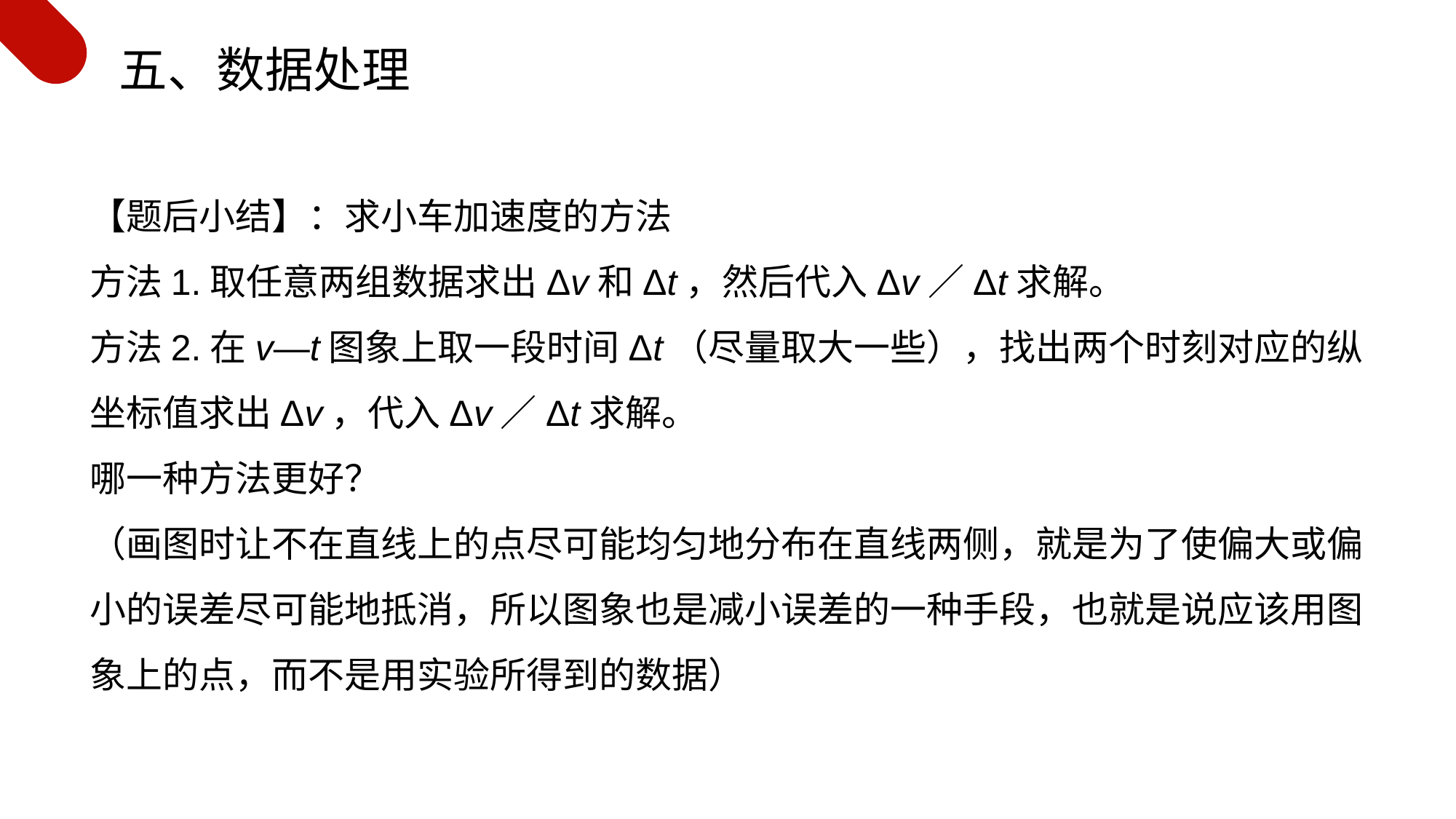

五、数据处理
【题后小结】：求小车加速度的方法
方法1.取任意两组数据求出Δv和Δt，然后代入Δv／Δt求解。
方法2.在v—t图象上取一段时间Δt（尽量取大一些），找出两个时刻对应的纵坐标值求出Δv，代入Δv／Δt求解。
哪一种方法更好？
（画图时让不在直线上的点尽可能均匀地分布在直线两侧，就是为了使偏大或偏小的误差尽可能地抵消，所以图象也是减小误差的一种手段，也就是说应该用图象上的点，而不是用实验所得到的数据）